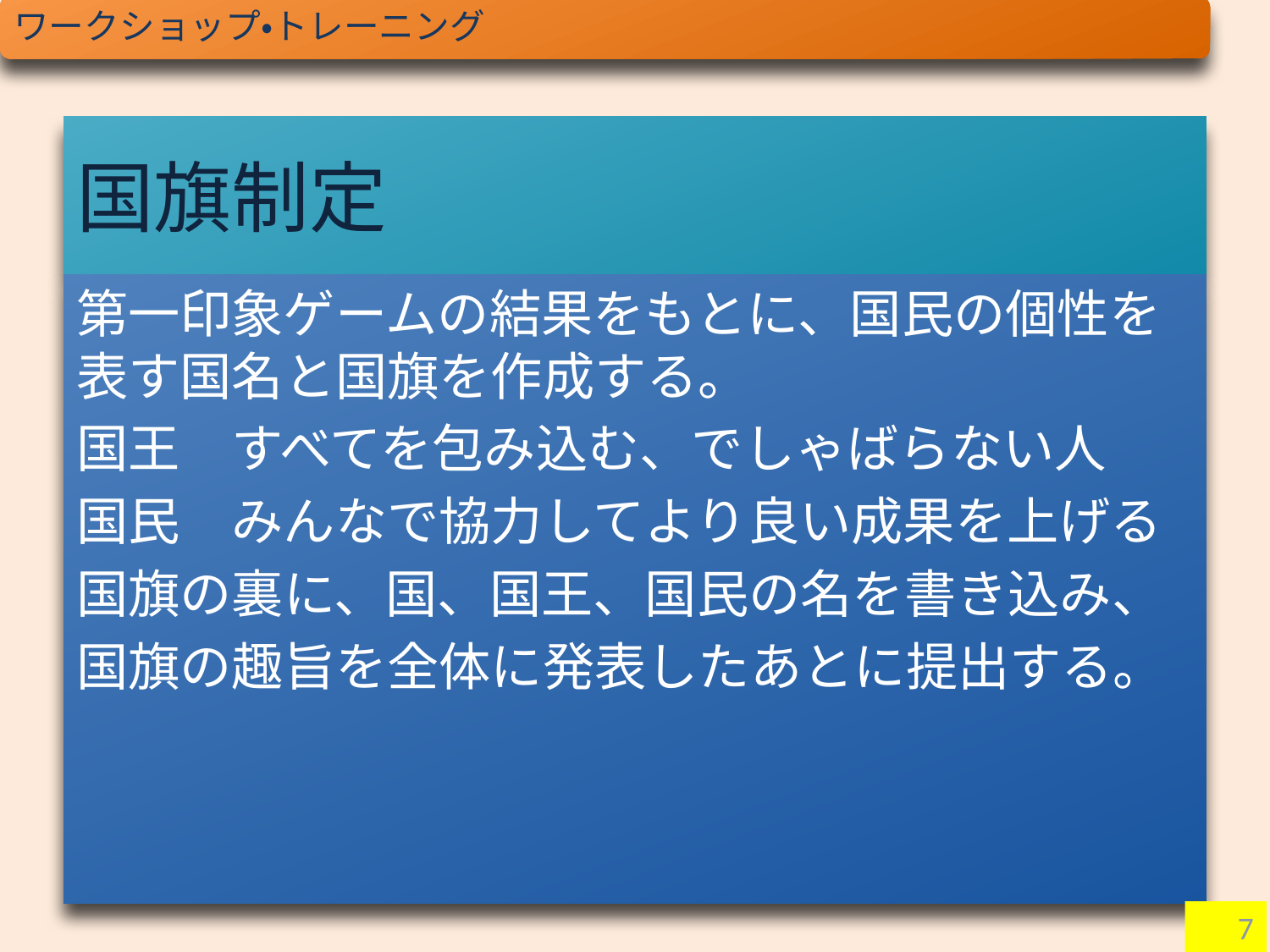

ワークショップ・トレーニング
はじめに　本科目のねらい・内容・課題
# 国旗制定
第一印象ゲームの結果をもとに、国民の個性を表す国名と国旗を作成する。
国王　すべてを包み込む、でしゃばらない人
国民　みんなで協力してより良い成果を上げる
国旗の裏に、国、国王、国民の名を書き込み、
国旗の趣旨を全体に発表したあとに提出する。

7